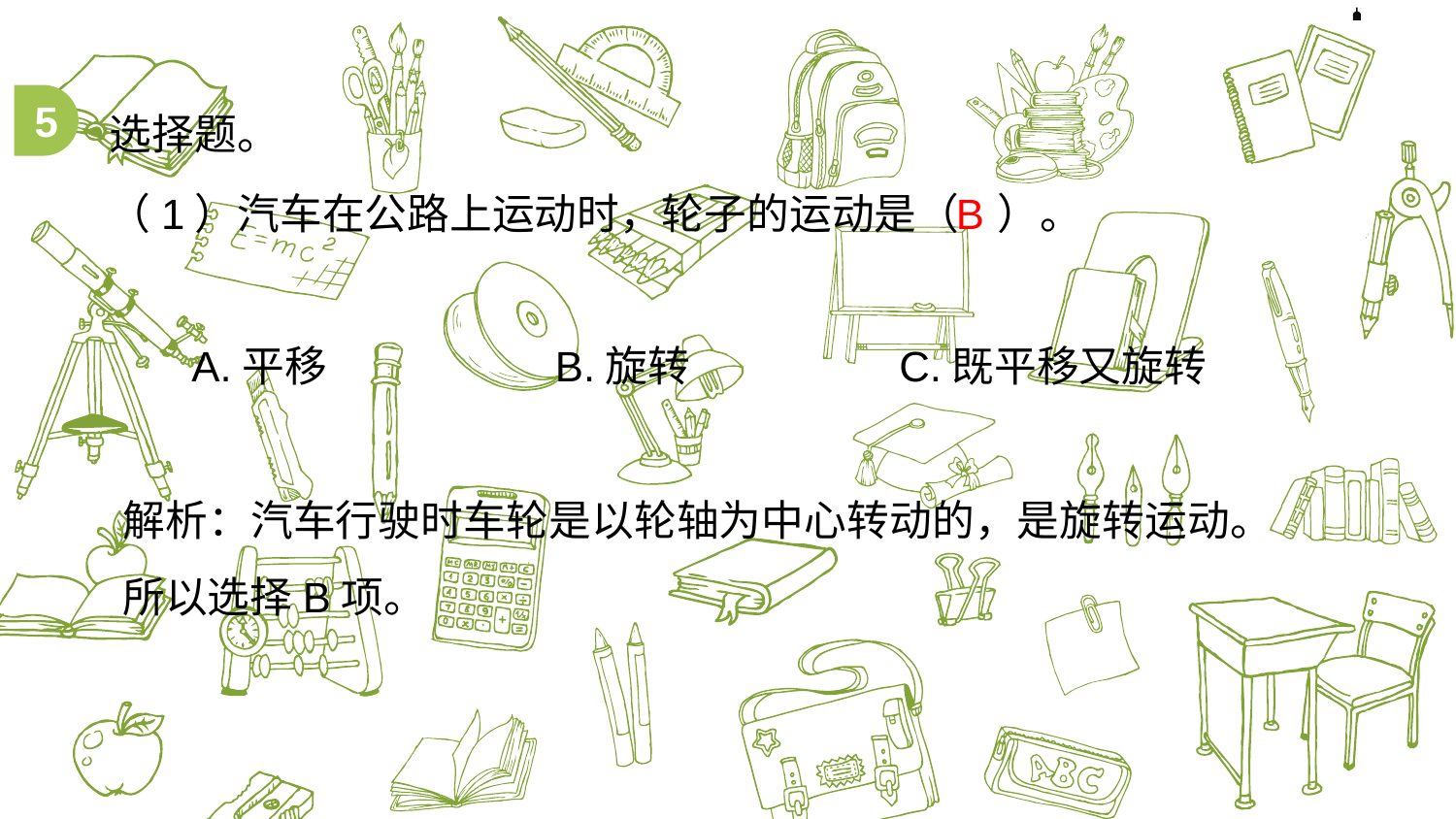

选择题。
5
（1）汽车在公路上运动时，轮子的运动是（    ）。

       A.平移                       B.旋转                     C.既平移又旋转
B
解析：汽车行驶时车轮是以轮轴为中心转动的，是旋转运动。所以选择B项。